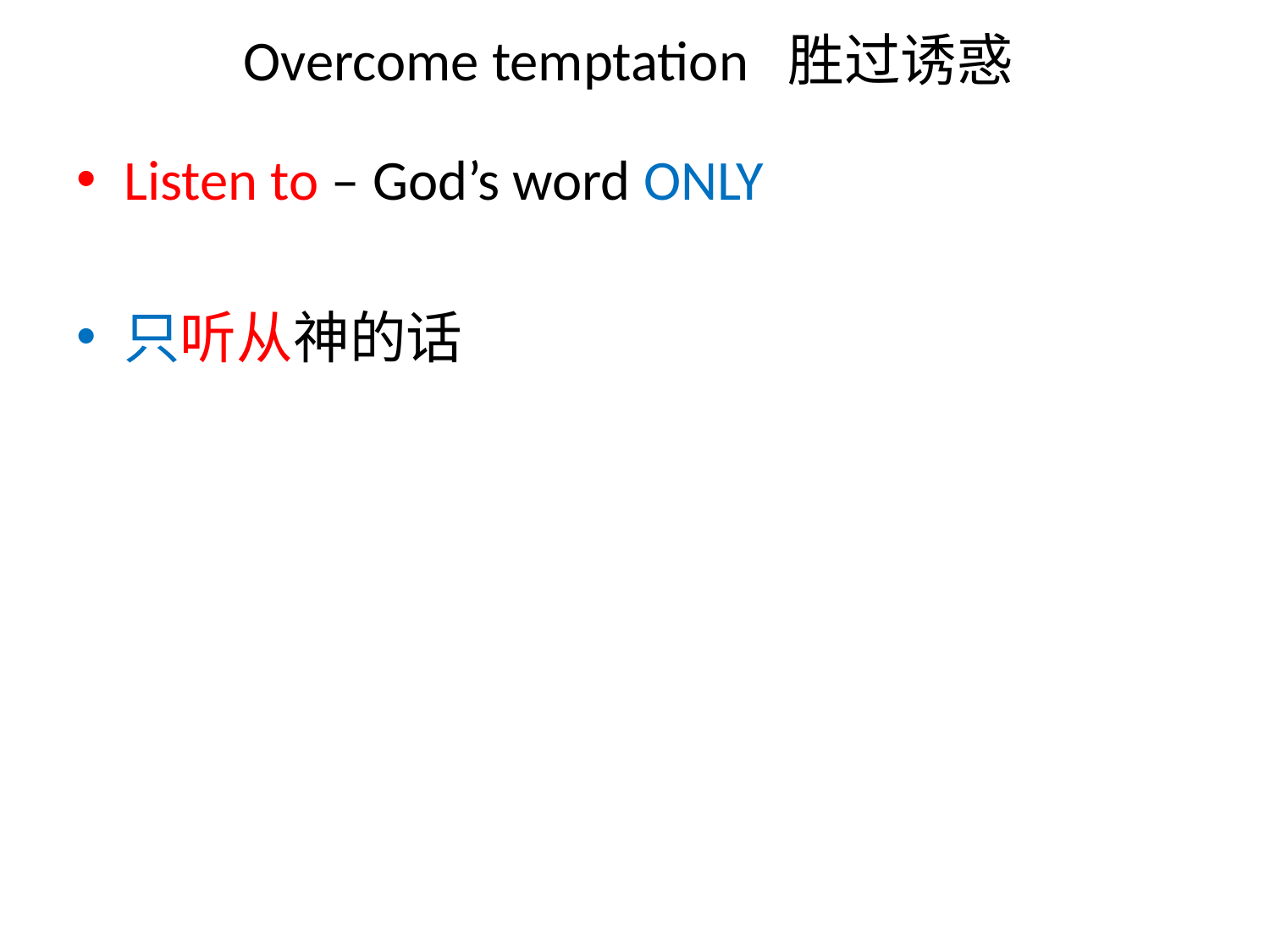

# Overcome temptation  胜过诱惑
Listen to – God’s word ONLY

只听从神的话